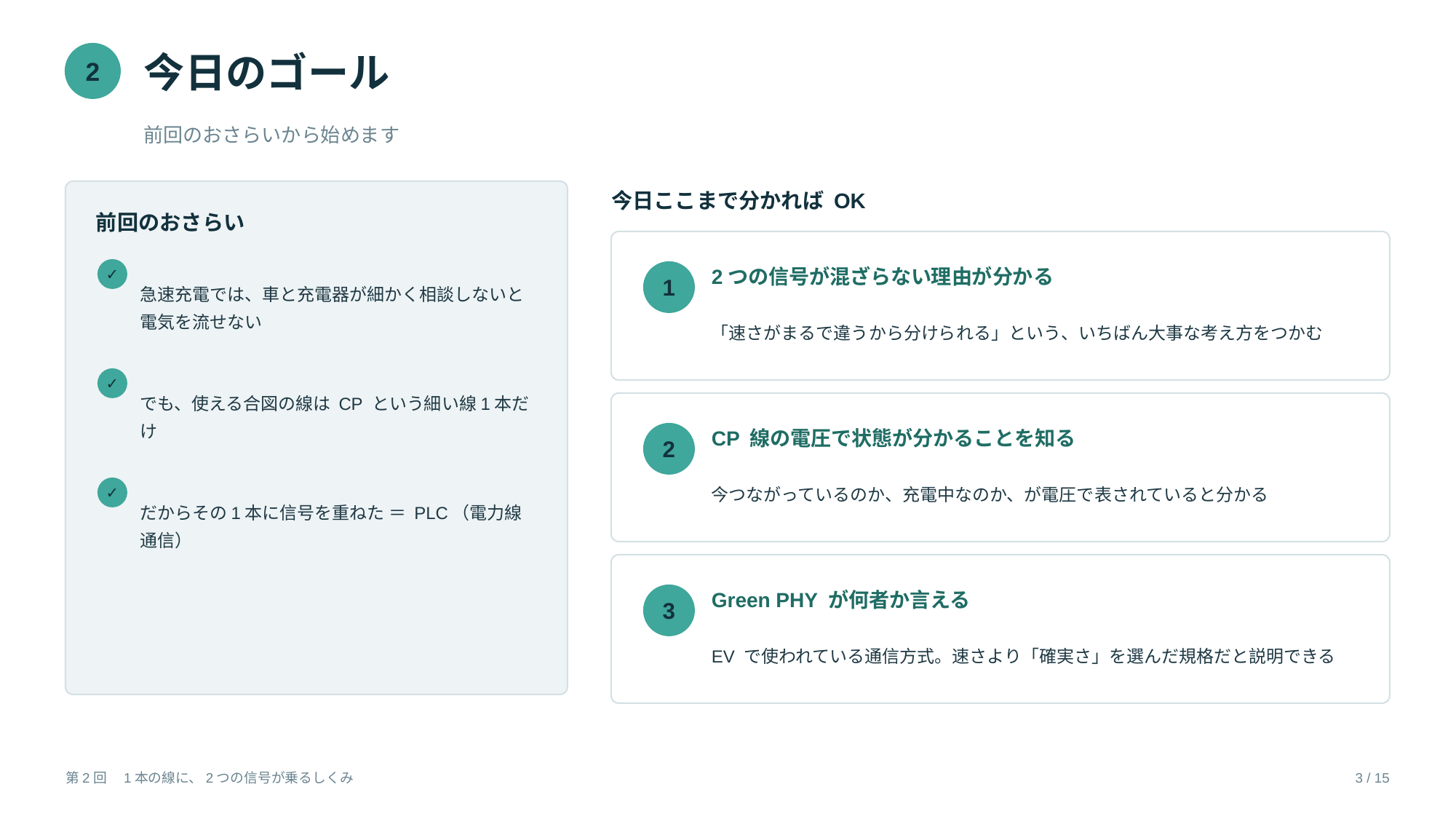

今日のゴール

2
前回のおさらいから始めます

今日ここまで分かれば OK
前回のおさらい

急速充電では、車と充電器が細かく相談しないと電気を流せない
2つの信号が混ざらない理由が分かる

✓

1
「速さがまるで違うから分けられる」という、いちばん大事な考え方をつかむ
でも、使える合図の線は CP という細い線1本だけ

✓

CP 線の電圧で状態が分かることを知る

2
今つながっているのか、充電中なのか、が電圧で表されていると分かる
だからその1本に信号を重ねた ＝ PLC（電力線通信）

✓

Green PHY が何者か言える

3
EV で使われている通信方式。速さより「確実さ」を選んだ規格だと説明できる
第2回　1本の線に、2つの信号が乗るしくみ
3 / 15